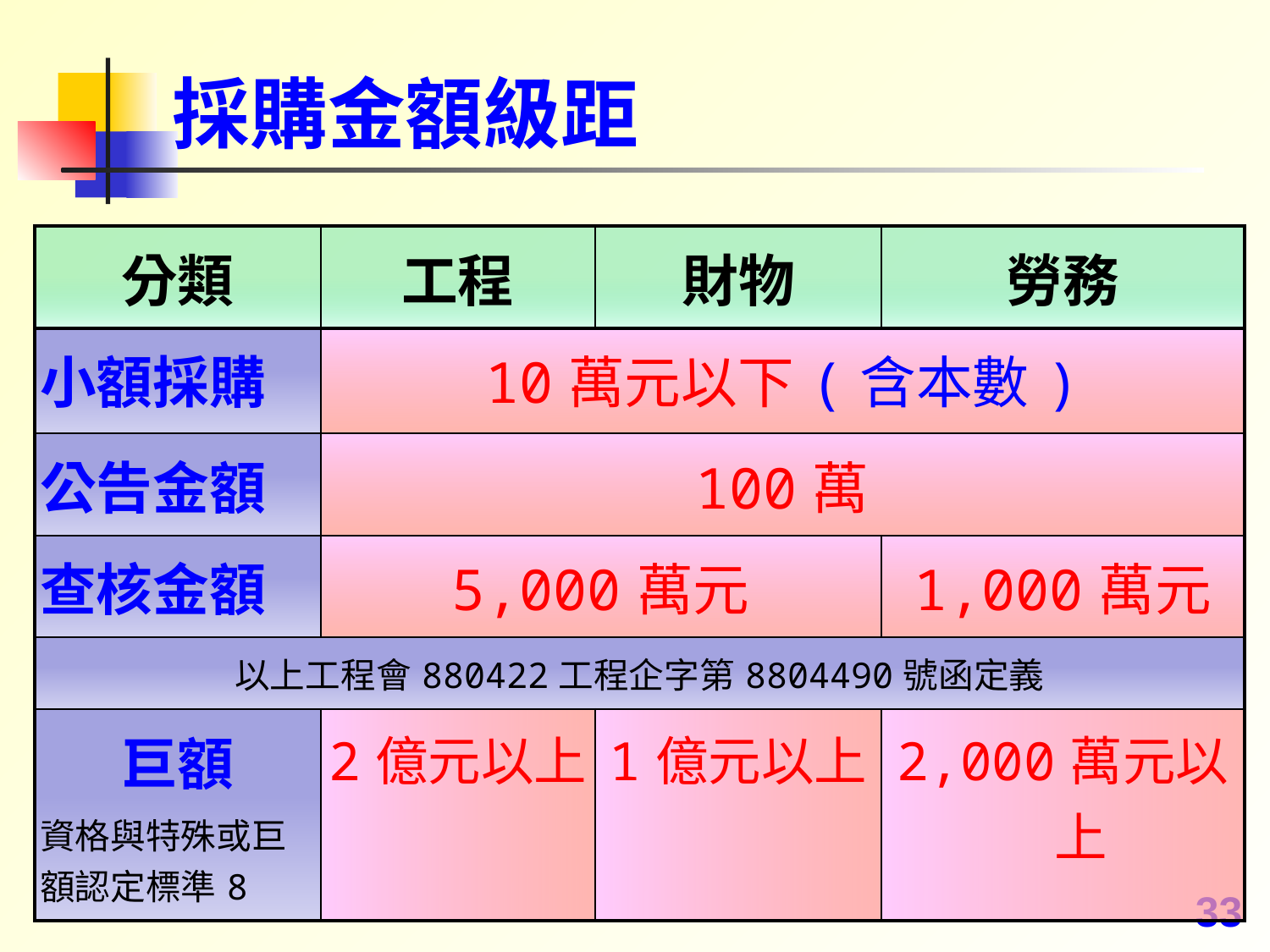

# 採購金額級距
| 分類 | 工程 | 財物 | 勞務 |
| --- | --- | --- | --- |
| 小額採購 | 10萬元以下(含本數) |  |  |
| 公告金額 | 100萬 |  |  |
| 查核金額 | 5,000萬元 |  | 1,000萬元 |
| 以上工程會880422工程企字第8804490號函定義 |  |  |  |
| 巨額 資格與特殊或巨額認定標準8 | 2億元以上 | 1億元以上 | 2,000萬元以上 |
33